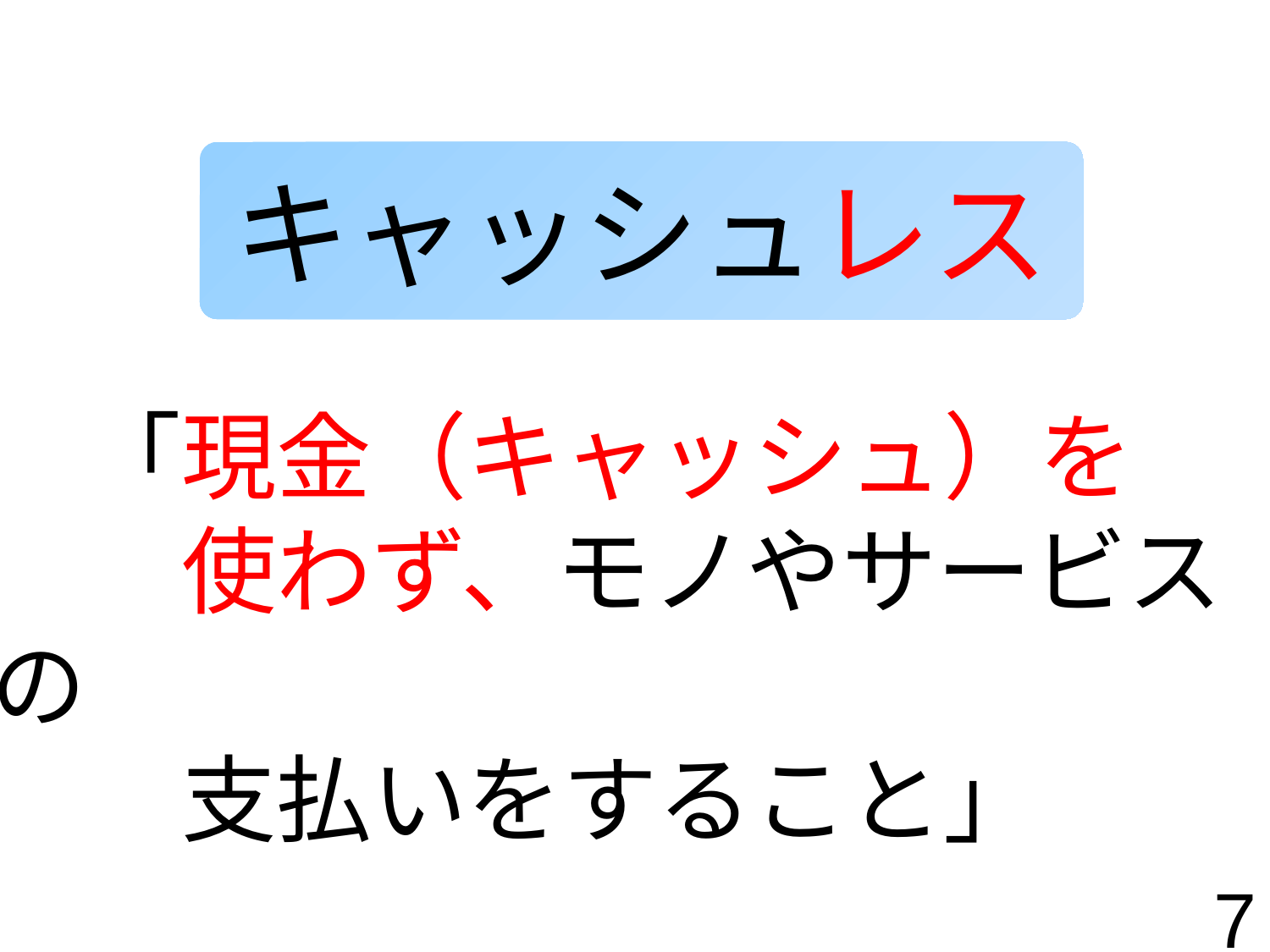

キャッシュレス
　「現金（キャッシュ）を
　　使わず、モノやサービスの
　　支払いをすること」
7